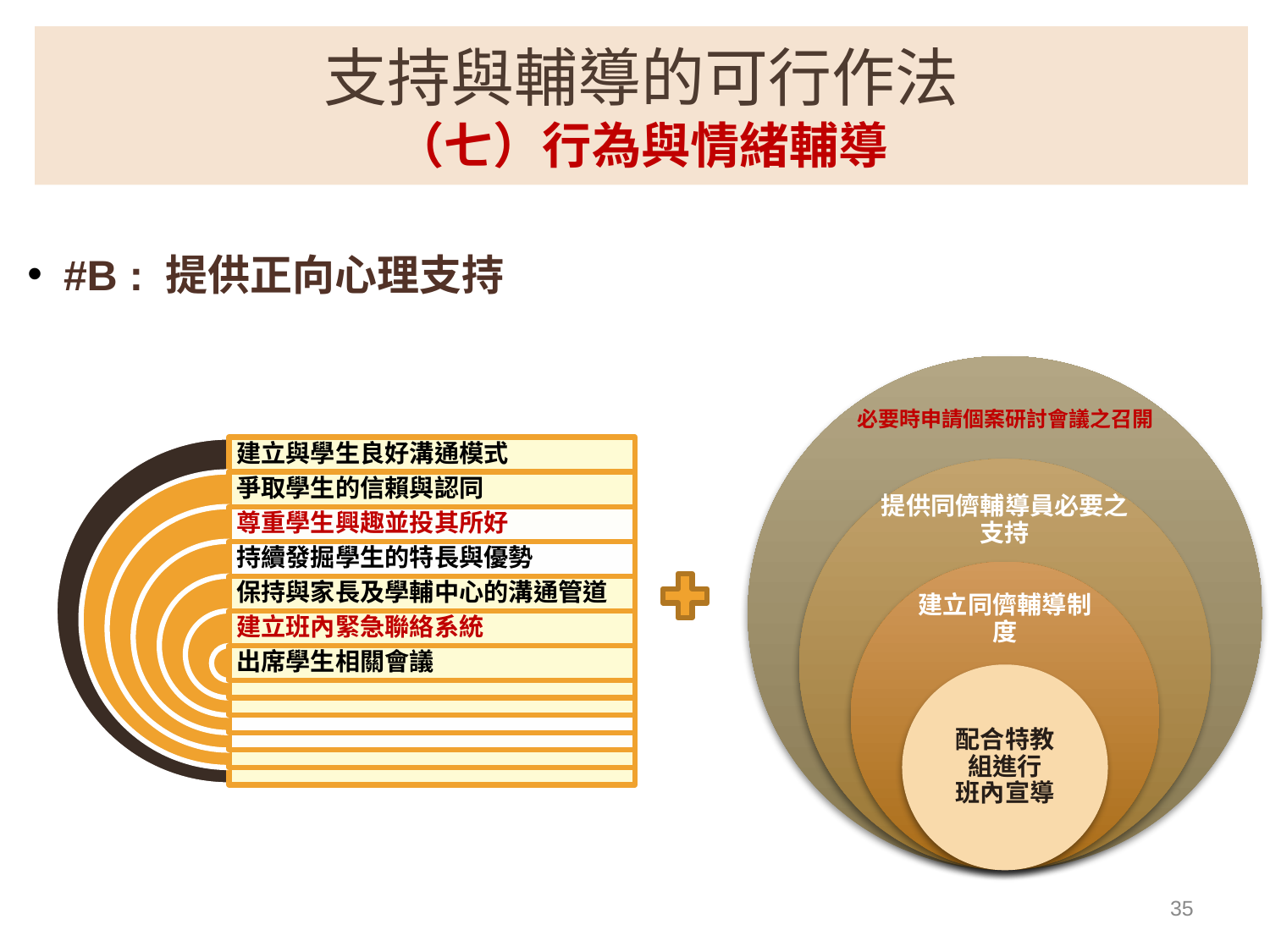

支持與輔導的可行作法
（七）行為與情緒輔導
 #B : 提供正向心理支持
必要時申請個案研討會議之召開
提供同儕輔導員必要之支持
建立同儕輔導制度
配合特教組進行
班內宣導
建立與學生良好溝通模式
爭取學生的信賴與認同
尊重學生興趣並投其所好
持續發掘學生的特長與優勢
保持與家長及學輔中心的溝通管道
建立班內緊急聯絡系統
出席學生相關會議

35